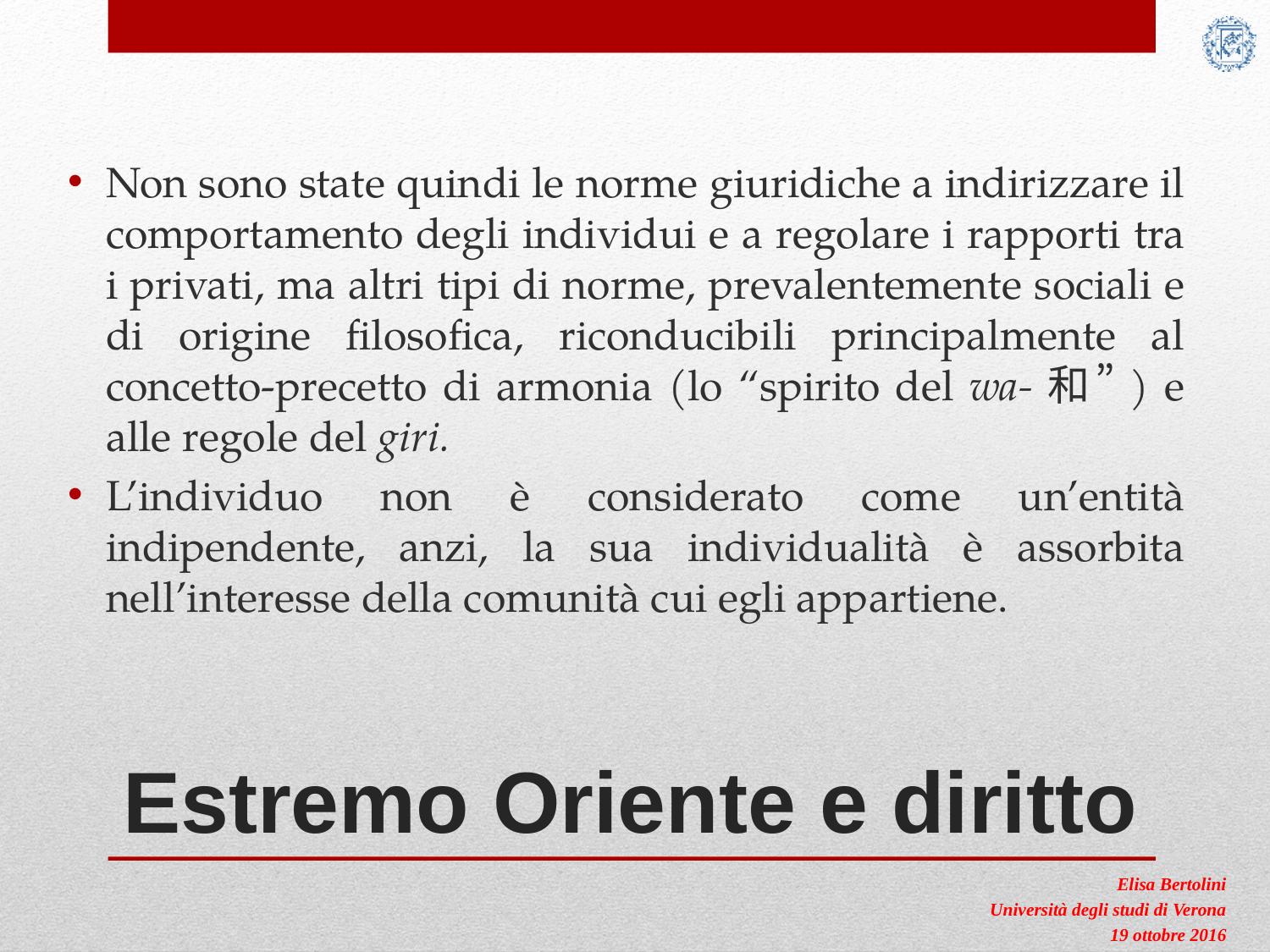

Non sono state quindi le norme giuridiche a indirizzare il comportamento degli individui e a regolare i rapporti tra i privati, ma altri tipi di norme, prevalentemente sociali e di origine filosofica, riconducibili principalmente al concetto-precetto di armonia (lo “spirito del wa-和”) e alle regole del giri.
L’individuo non è considerato come un’entità indipendente, anzi, la sua individualità è assorbita nell’interesse della comunità cui egli appartiene.
# Estremo Oriente e diritto